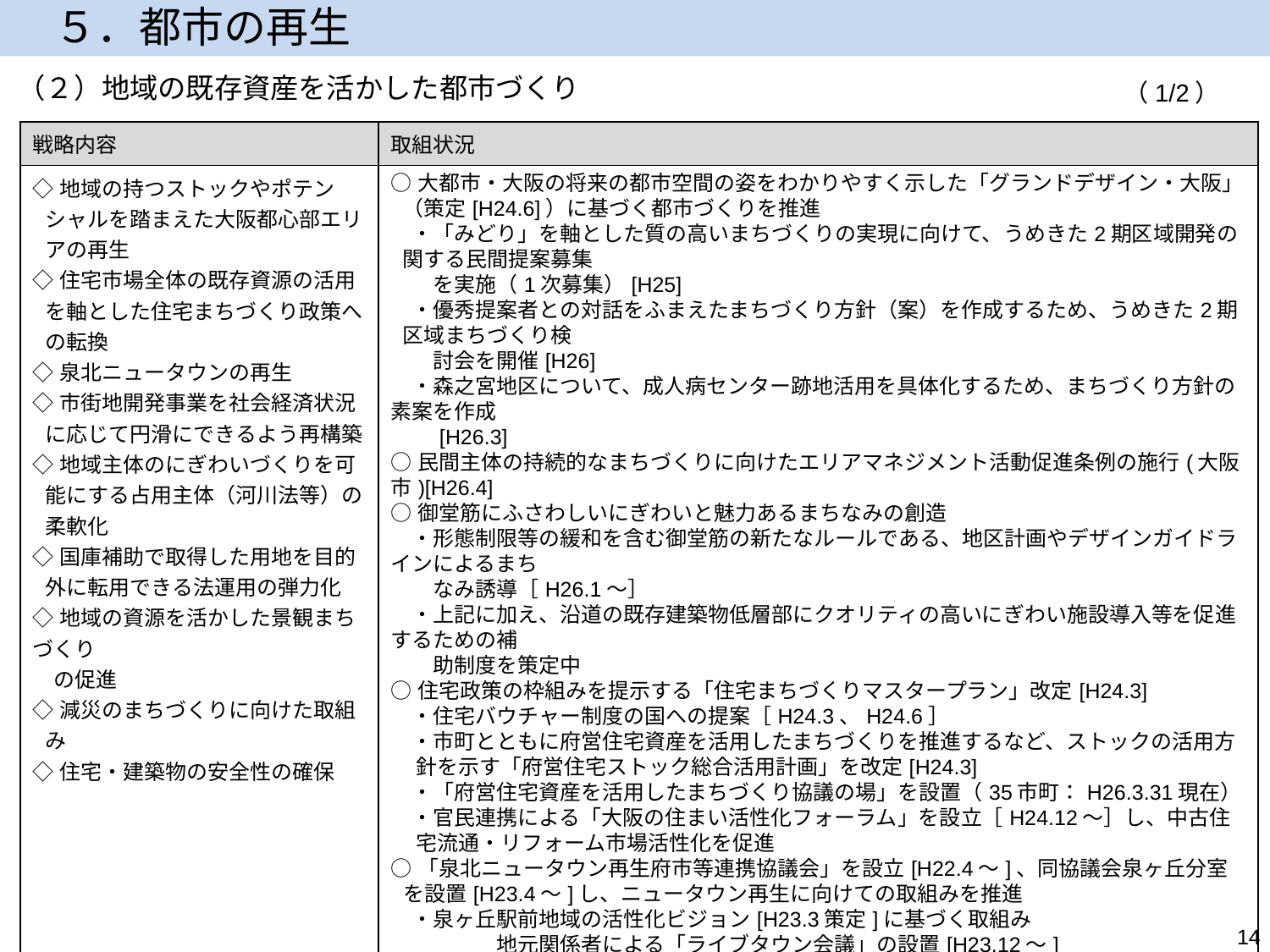

５．都市の再生
（２）地域の既存資産を活かした都市づくり
（1/2）
| 戦略内容 | 取組状況 |
| --- | --- |
| ◇地域の持つストックやポテンシャルを踏まえた大阪都心部エリアの再生 ◇住宅市場全体の既存資源の活用を軸とした住宅まちづくり政策への転換 ◇泉北ニュータウンの再生 ◇市街地開発事業を社会経済状況に応じて円滑にできるよう再構築 ◇地域主体のにぎわいづくりを可能にする占用主体（河川法等）の柔軟化 ◇国庫補助で取得した用地を目的外に転用できる法運用の弾力化 ◇地域の資源を活かした景観まちづくり 　の促進 ◇減災のまちづくりに向けた取組み ◇住宅・建築物の安全性の確保 | ○大都市・大阪の将来の都市空間の姿をわかりやすく示した「グランドデザイン・大阪」（策定[H24.6]）に基づく都市づくりを推進 　・「みどり」を軸とした質の高いまちづくりの実現に向けて、うめきた2期区域開発の関する民間提案募集　　 　　を実施（1次募集）[H25]　 　・優秀提案者との対話をふまえたまちづくり方針（案）を作成するため、うめきた2期区域まちづくり検 　　討会を開催[H26] 　・森之宮地区について、成人病センター跡地活用を具体化するため、まちづくり方針の素案を作成 　　[H26.3] ○民間主体の持続的なまちづくりに向けたエリアマネジメント活動促進条例の施行(大阪市)[H26.4] ○御堂筋にふさわしいにぎわいと魅力あるまちなみの創造 　・形態制限等の緩和を含む御堂筋の新たなルールである、地区計画やデザインガイドラインによるまち　 　　なみ誘導［H26.1～］ 　・上記に加え、沿道の既存建築物低層部にクオリティの高いにぎわい施設導入等を促進するための補 　　助制度を策定中 ○住宅政策の枠組みを提示する「住宅まちづくりマスタープラン」改定[H24.3] 　・住宅バウチャー制度の国への提案［H24.3、H24.6］ 　・市町とともに府営住宅資産を活用したまちづくりを推進するなど、ストックの活用方針を示す「府営住宅ストック総合活用計画」を改定[H24.3] 　・「府営住宅資産を活用したまちづくり協議の場」を設置（35市町：H26.3.31現在） 　・官民連携による「大阪の住まい活性化フォーラム」を設立［H24.12～］し、中古住宅流通・リフォーム市場活性化を促進 ○「泉北ニュータウン再生府市等連携協議会」を設立[H22.4～]、同協議会泉ヶ丘分室を設置[H23.4～]し、ニュータウン再生に向けての取組みを推進 　・泉ヶ丘駅前地域の活性化ビジョン[H23.3策定]に基づく取組み 　　　　　地元関係者による「ライブタウン会議」の設置[H23.12～] 　　　　　エリアマネジメント構築計画の策定〔H25.3〕 　・泉北ニュータウン公的賃貸住宅再生計画を策定[H24.3] （次ページに続く） |
14